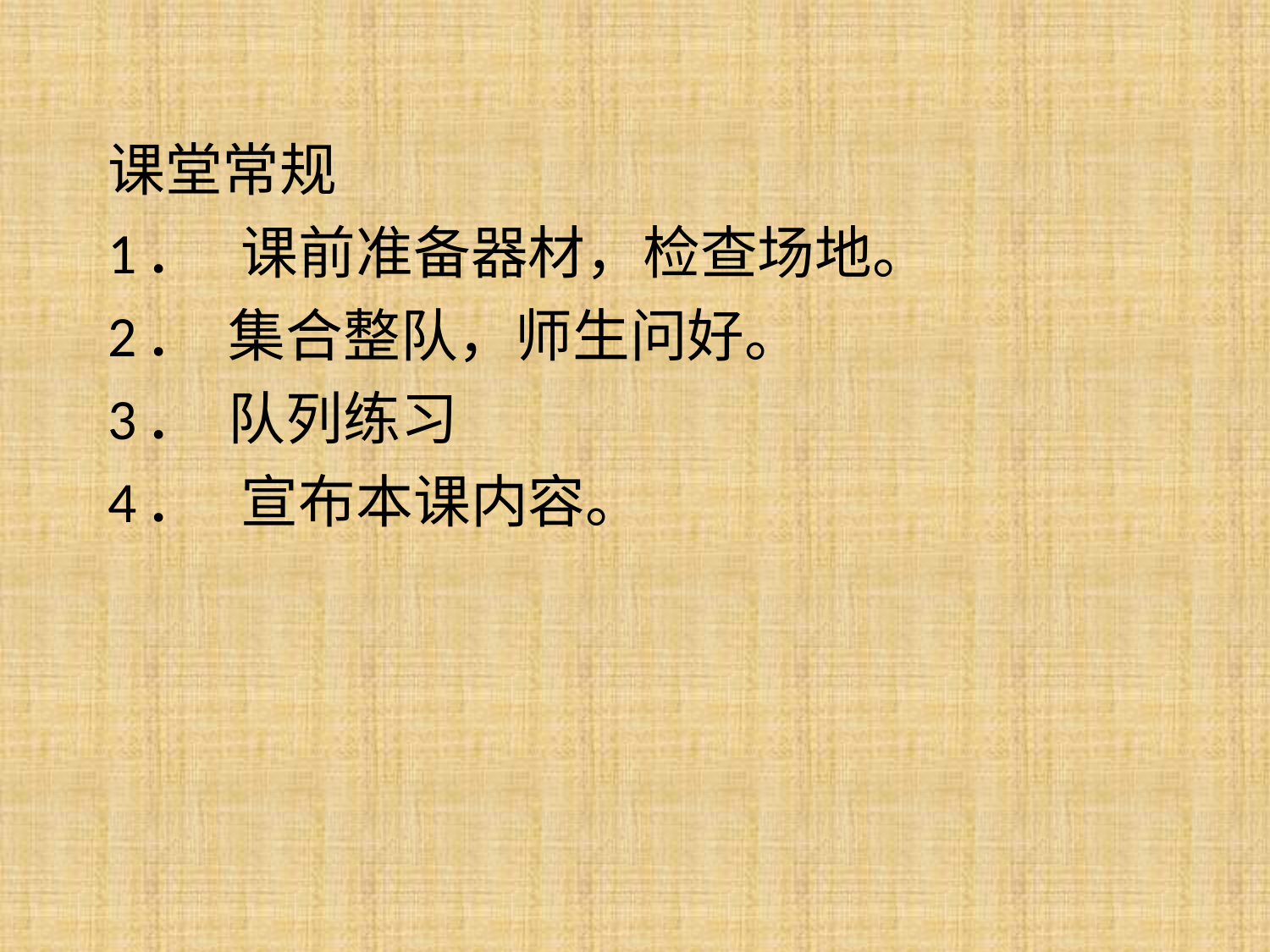

# 课堂常规 1．   课前准备器材，检查场地。 2．  集合整队，师生问好。 3．  队列练习 4．   宣布本课内容。